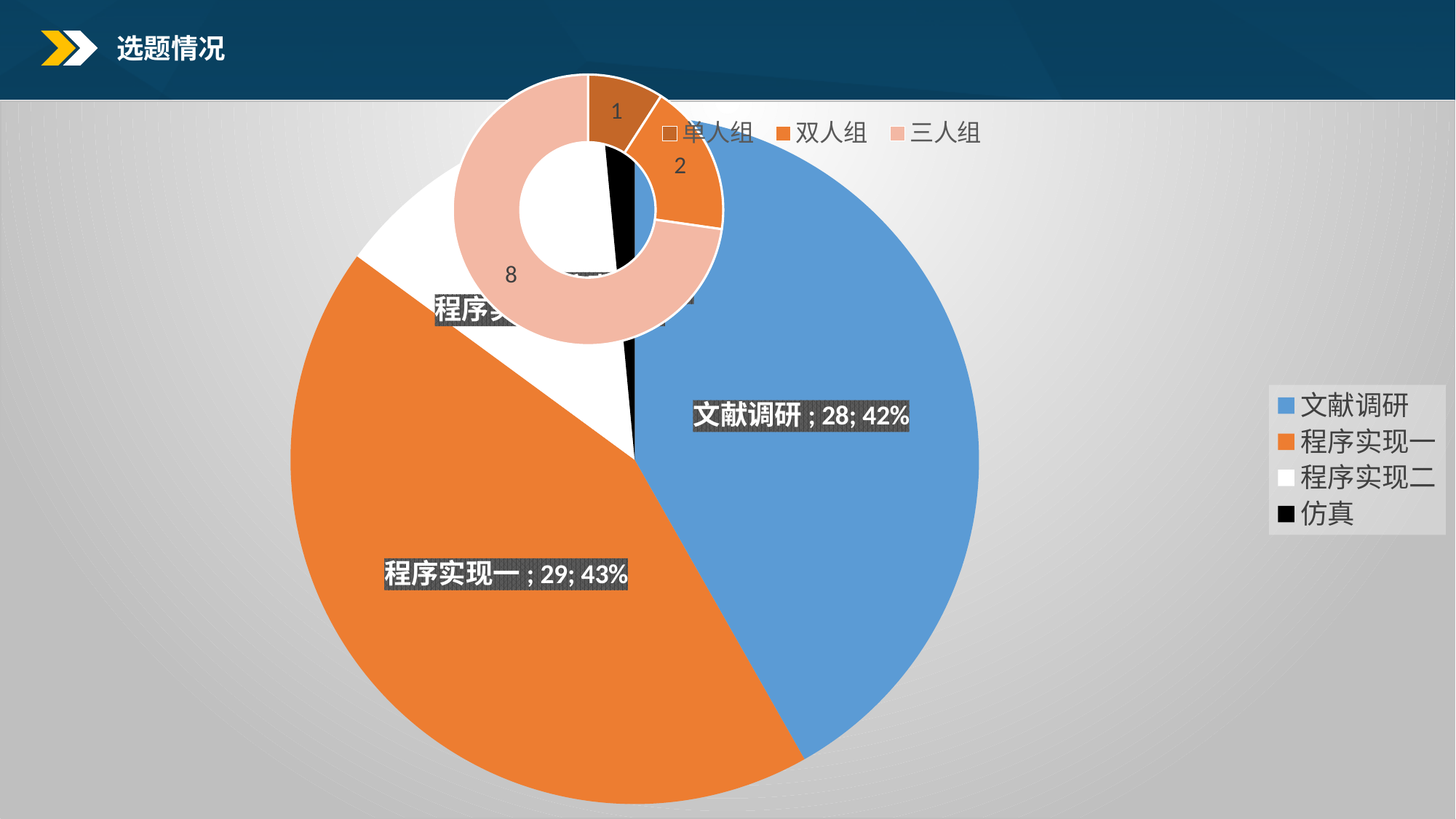

选题情况

### Chart

| Category |  |
|---|---|
| 单人组 | 1.0 |
| 双人组 | 2.0 |
| 三人组 | 8.0 |

[unsupported chart]